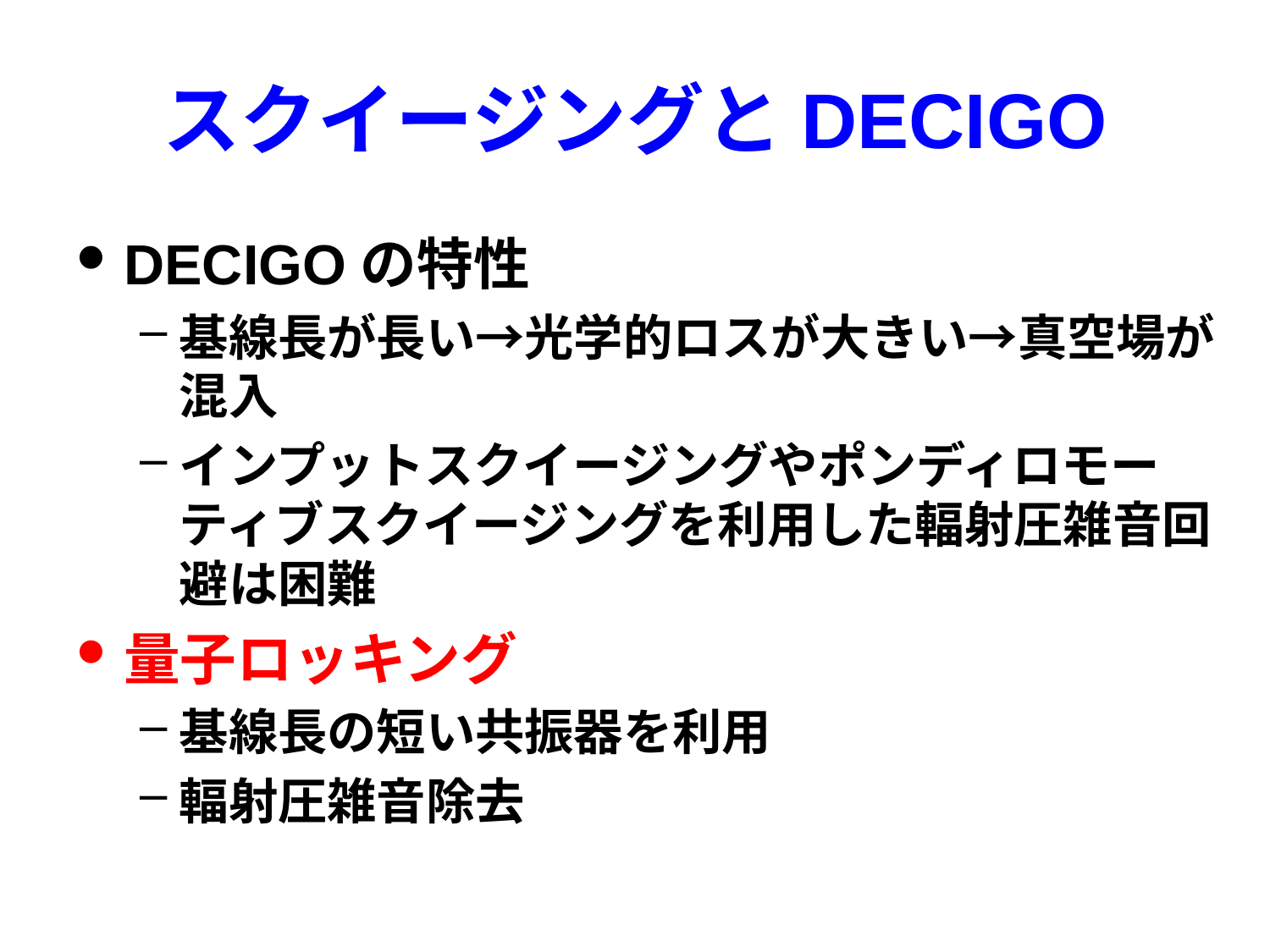

# スクイージングとDECIGO
DECIGOの特性
基線長が長い→光学的ロスが大きい→真空場が混入
インプットスクイージングやポンディロモーティブスクイージングを利用した輻射圧雑音回避は困難
量子ロッキング
基線長の短い共振器を利用
輻射圧雑音除去